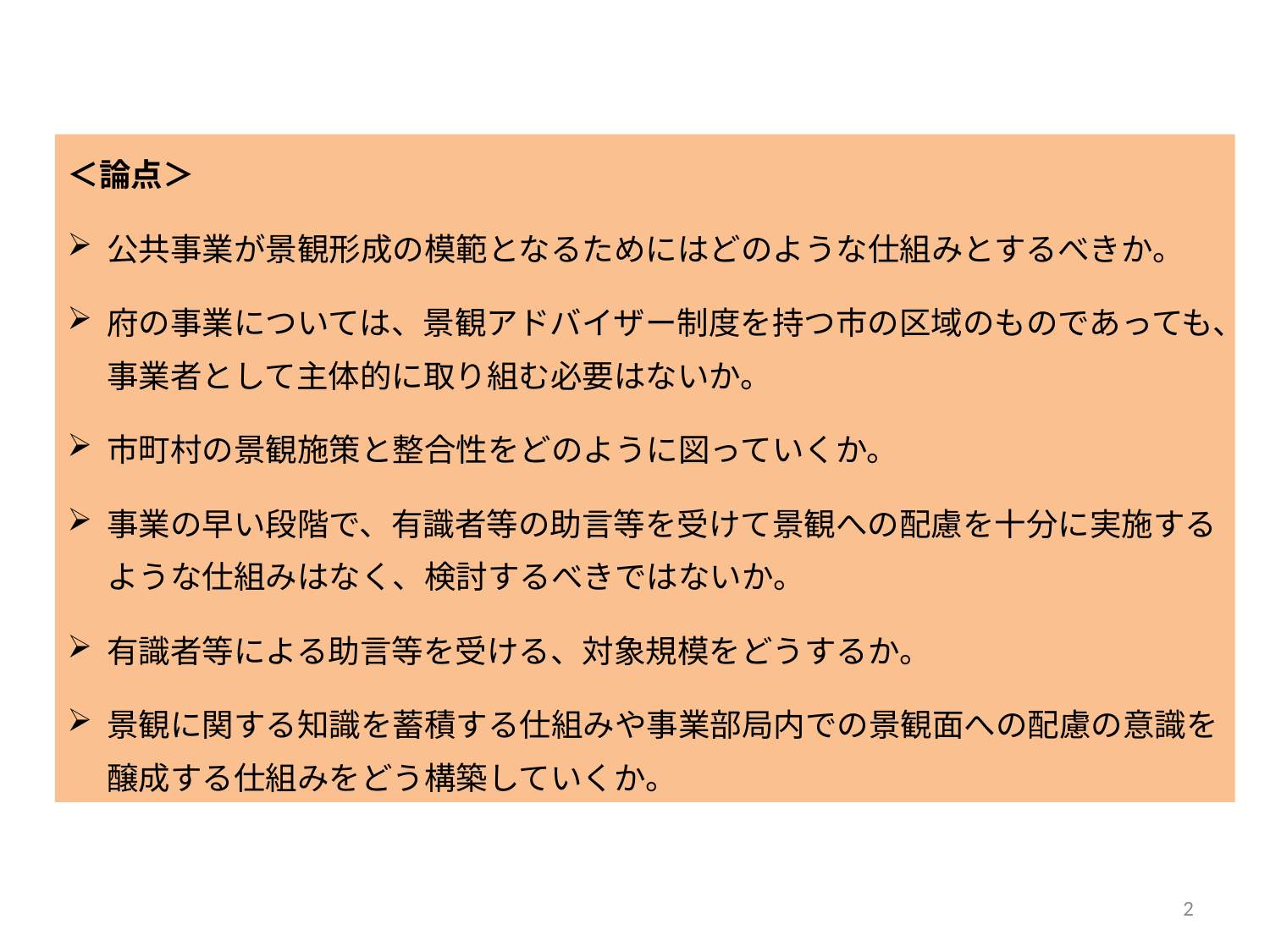

＜論点＞
公共事業が景観形成の模範となるためにはどのような仕組みとするべきか。
府の事業については、景観アドバイザー制度を持つ市の区域のものであっても、事業者として主体的に取り組む必要はないか。
市町村の景観施策と整合性をどのように図っていくか。
事業の早い段階で、有識者等の助言等を受けて景観への配慮を十分に実施するような仕組みはなく、検討するべきではないか。
有識者等による助言等を受ける、対象規模をどうするか。
景観に関する知識を蓄積する仕組みや事業部局内での景観面への配慮の意識を醸成する仕組みをどう構築していくか。
2